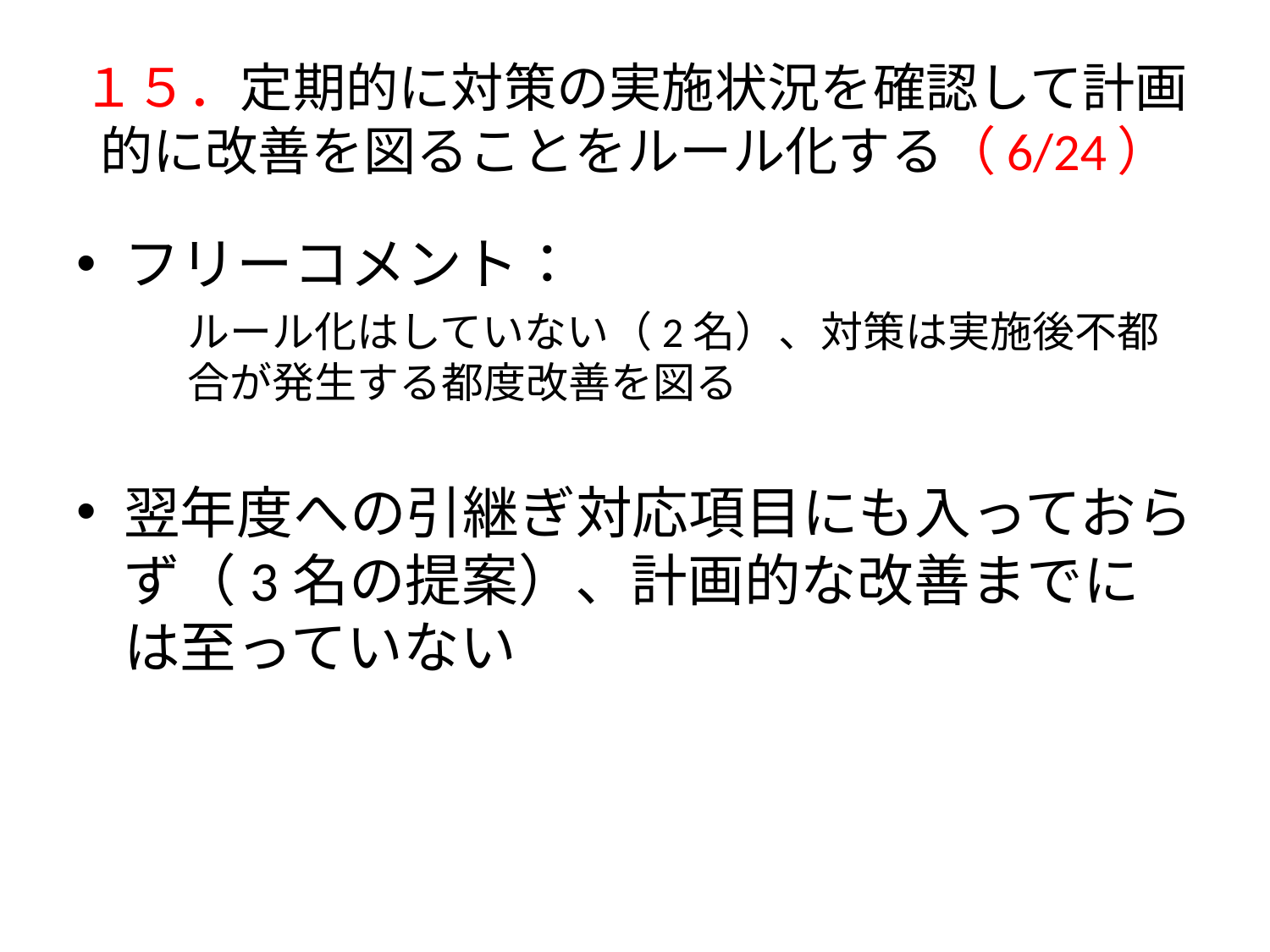

# １５．定期的に対策の実施状況を確認して計画的に改善を図ることをルール化する（6/24）
フリーコメント：
ルール化はしていない（2名）、対策は実施後不都合が発生する都度改善を図る

翌年度への引継ぎ対応項目にも入っておらず（3名の提案）、計画的な改善までには至っていない